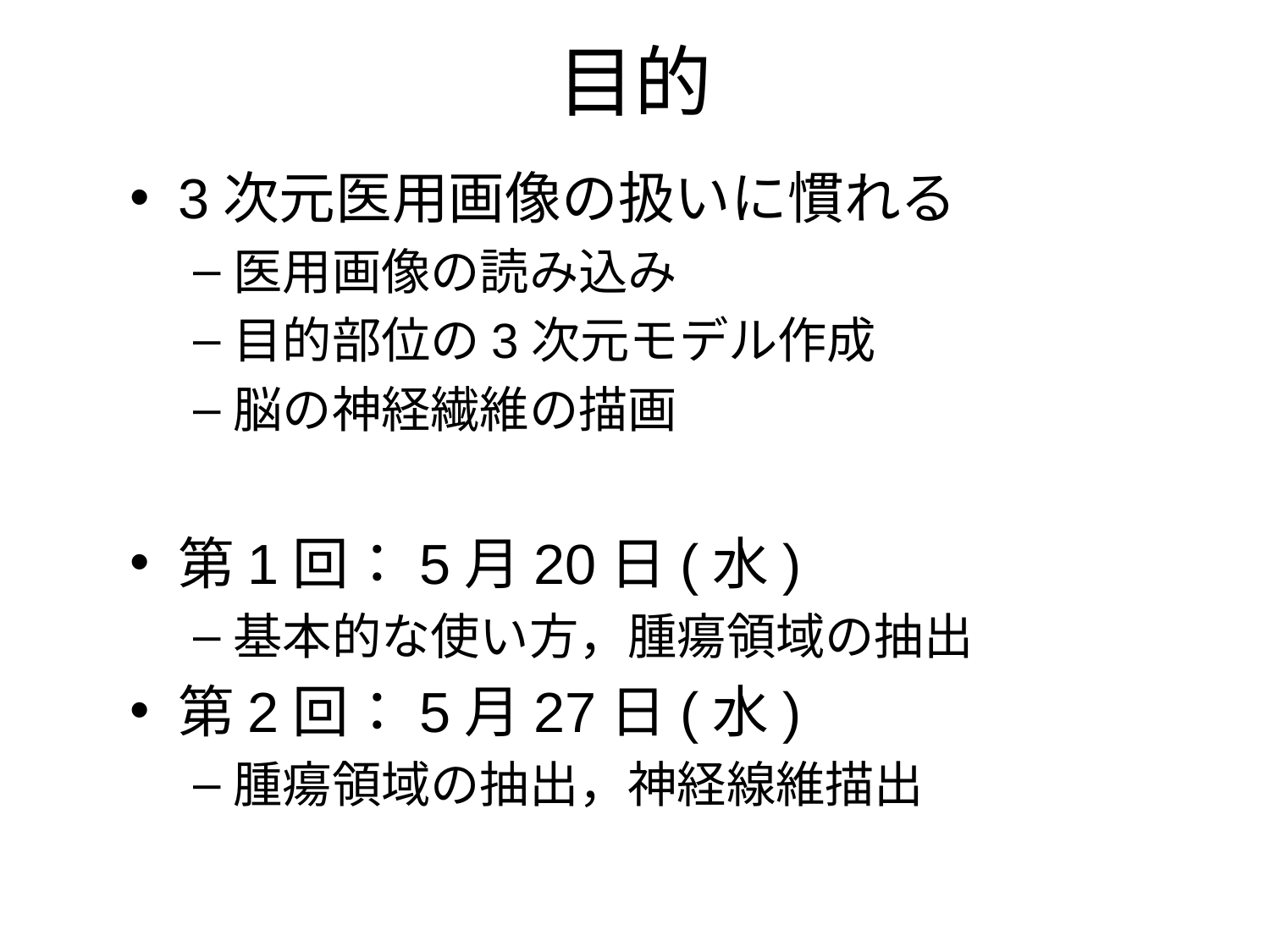

# 目的
3次元医用画像の扱いに慣れる
医用画像の読み込み
目的部位の3次元モデル作成
脳の神経繊維の描画

第1回：5月20日(水)
基本的な使い方，腫瘍領域の抽出
第2回：5月27日(水)
腫瘍領域の抽出，神経線維描出